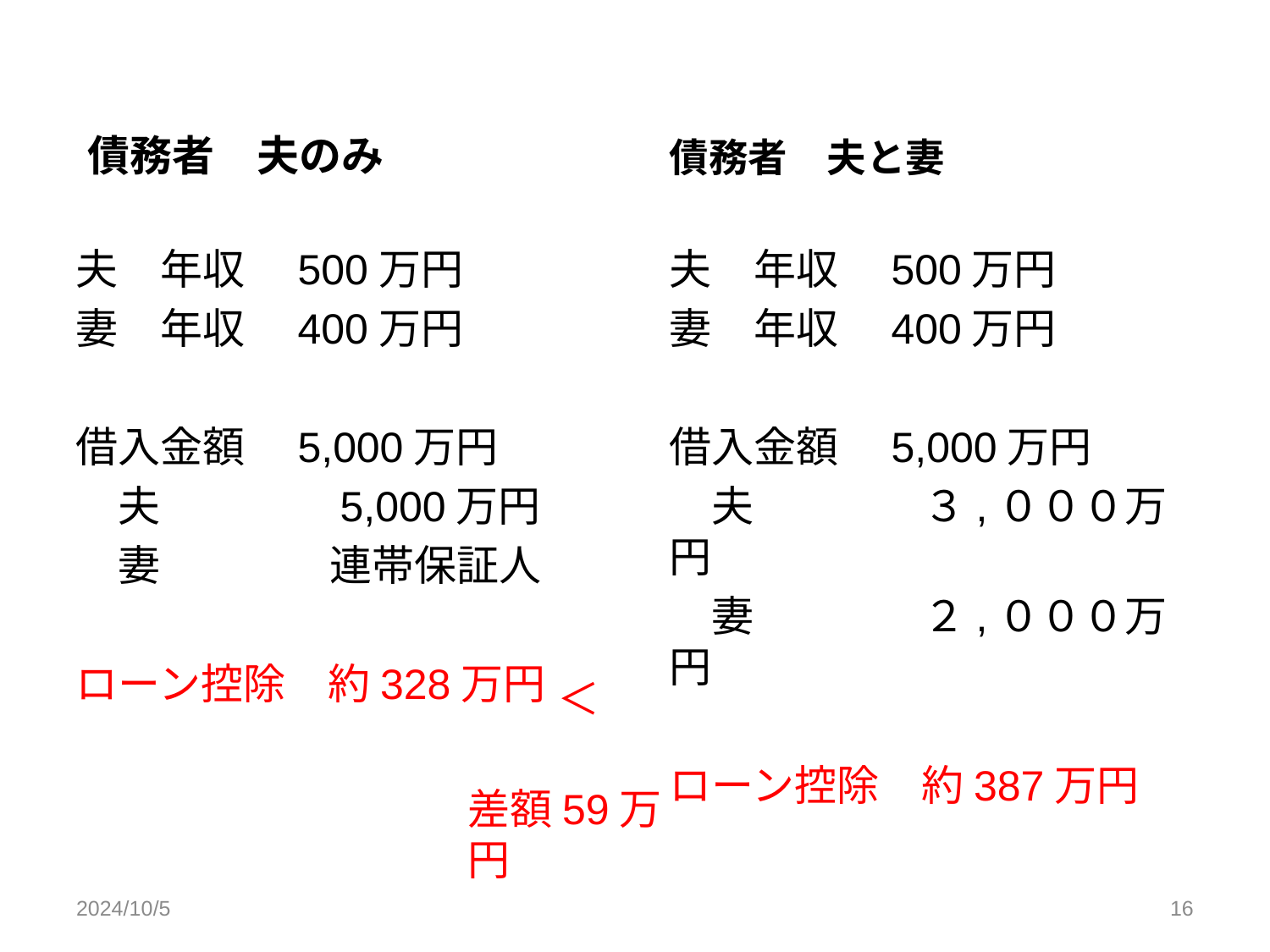

債務者　夫のみ
債務者　夫と妻
夫　年収　500万円
妻　年収　400万円

借入金額　5,000万円
　夫　　　　5,000万円
　妻　　　　連帯保証人

ローン控除　約328万円

夫　年収　500万円
妻　年収　400万円

借入金額　5,000万円
　夫　　　　３,０００万円
　妻　　　　２,０００万円

ローン控除　約387万円
＜
差額59万円
2024/10/5
16